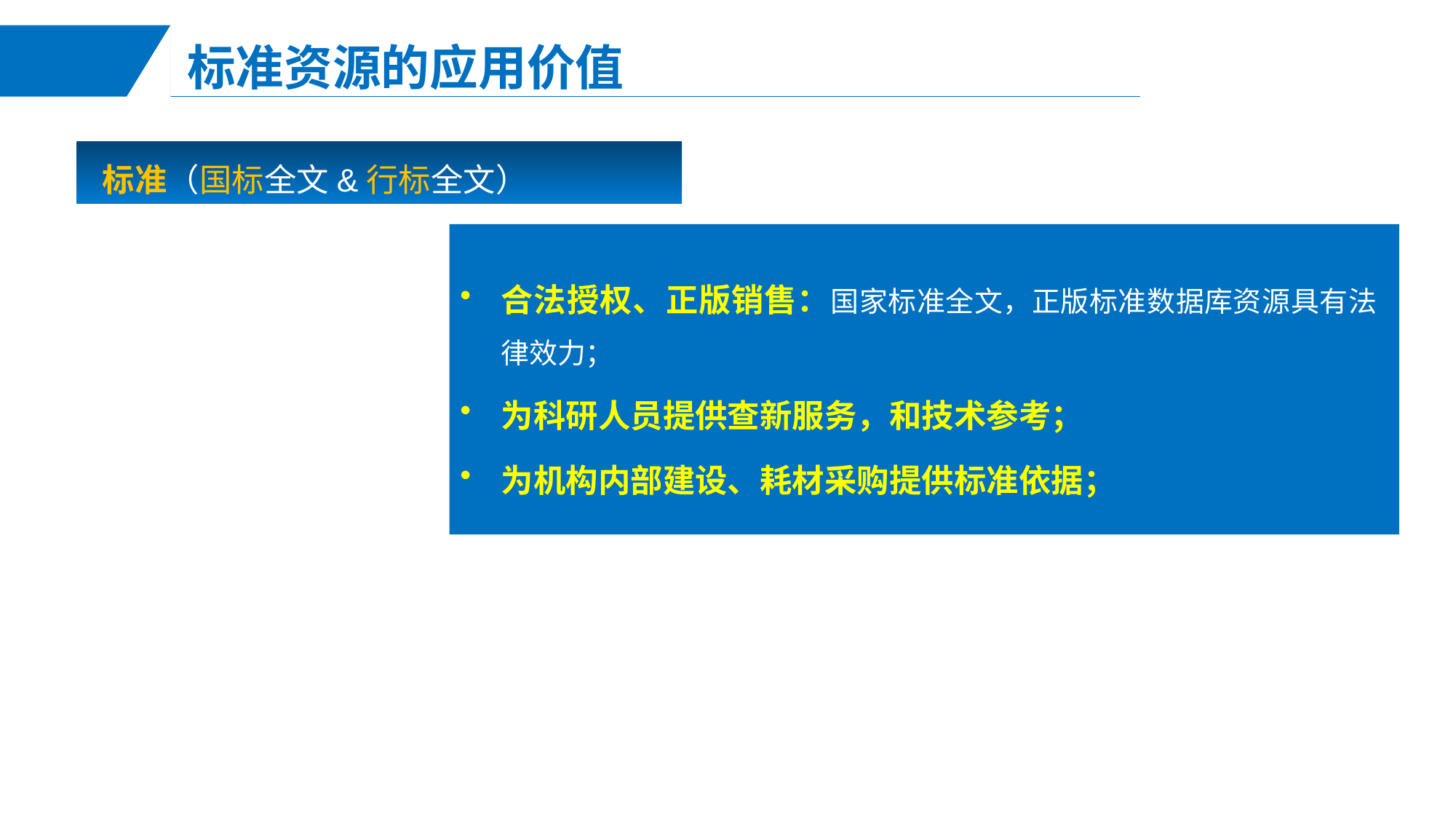

标准资源的应用价值

 标准（国标全文&行标全文）

合法授权、正版销售：国家标准全文，正版标准数据库资源具有法律效力；
为科研人员提供查新服务，和技术参考；
为机构内部建设、耗材采购提供标准依据；